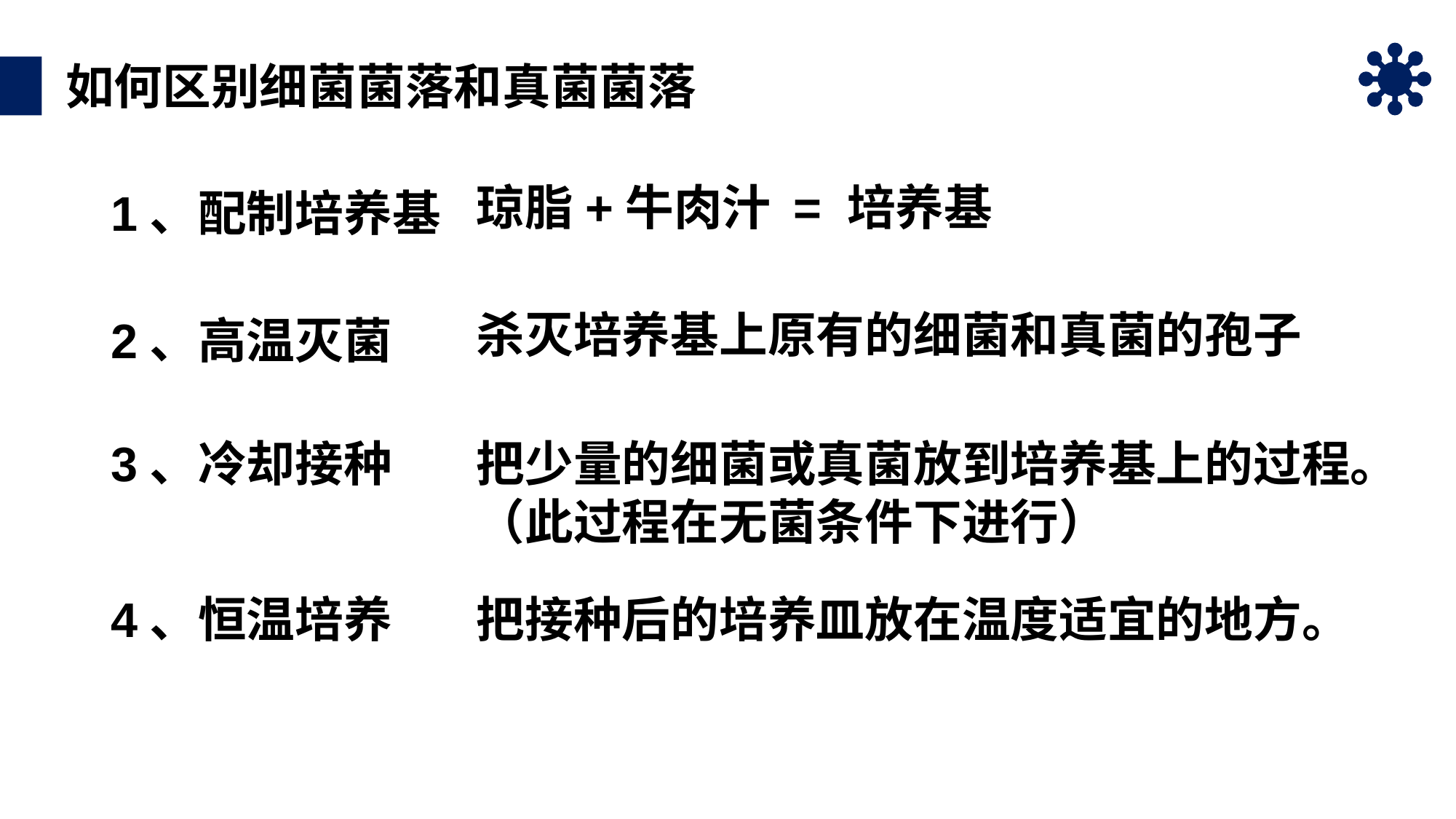

如何区别细菌菌落和真菌菌落

琼脂+牛肉汁 = 培养基
1、配制培养基
杀灭培养基上原有的细菌和真菌的孢子
2、高温灭菌
3、冷却接种
把少量的细菌或真菌放到培养基上的过程。（此过程在无菌条件下进行）
4、恒温培养
把接种后的培养皿放在温度适宜的地方。